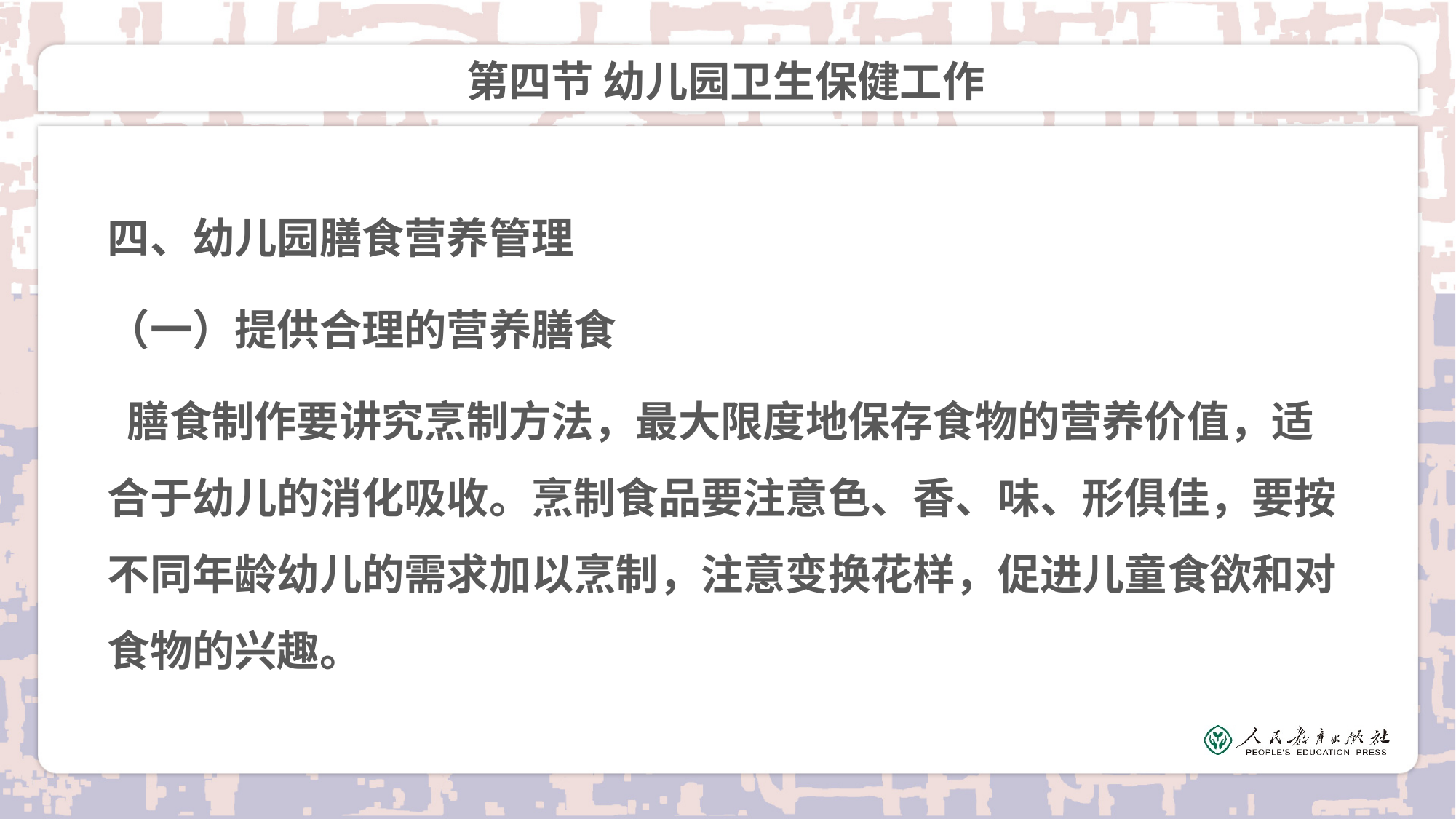

# 第四节 幼儿园卫生保健工作
四、幼儿园膳食营养管理
（一）提供合理的营养膳食
 膳食制作要讲究烹制方法，最大限度地保存食物的营养价值，适合于幼儿的消化吸收。烹制食品要注意色、香、味、形俱佳，要按不同年龄幼儿的需求加以烹制，注意变换花样，促进儿童食欲和对食物的兴趣。